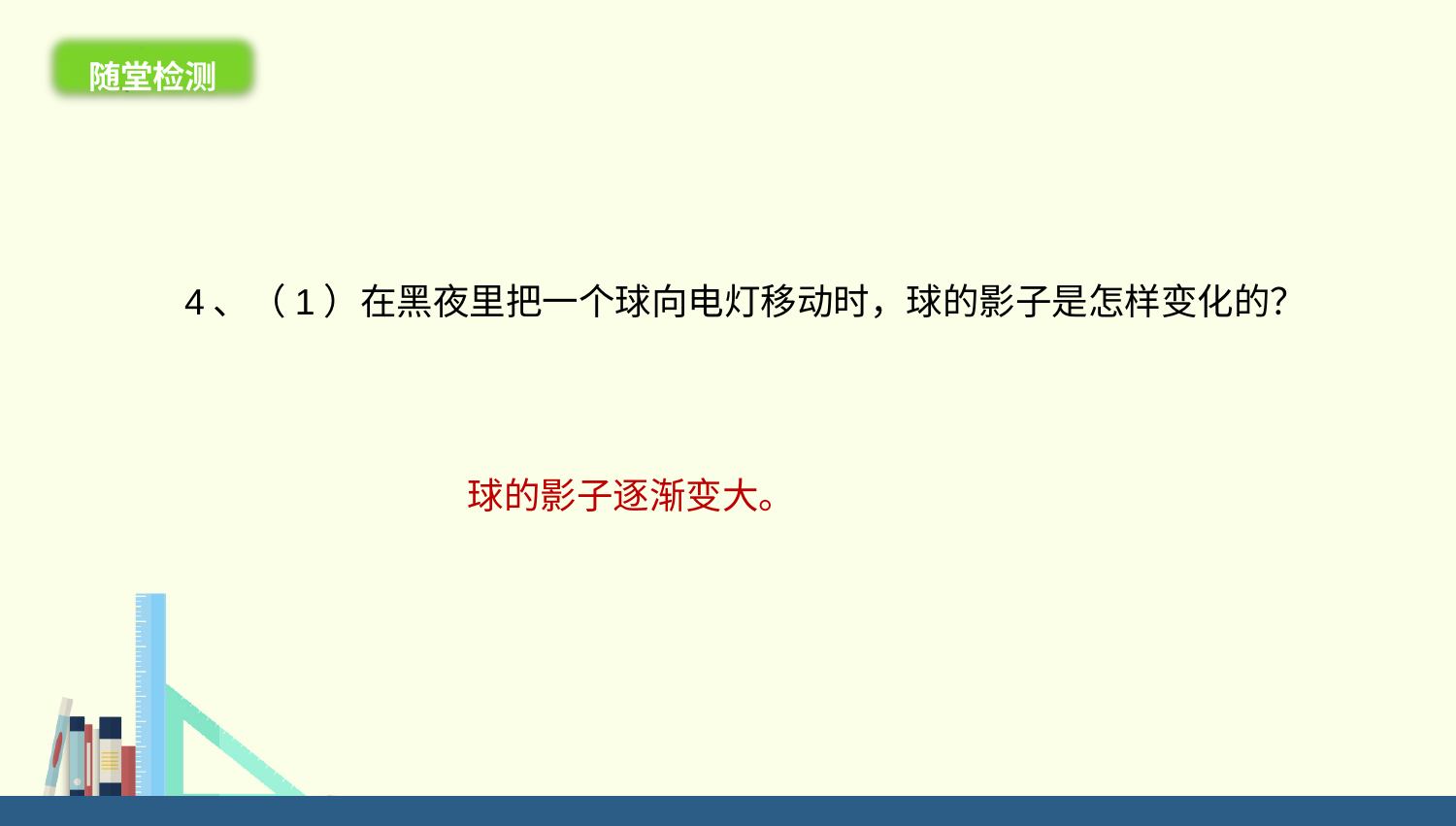

随堂检测
4、（1）在黑夜里把一个球向电灯移动时，球的影子是怎样变化的？
 球的影子逐渐变大。